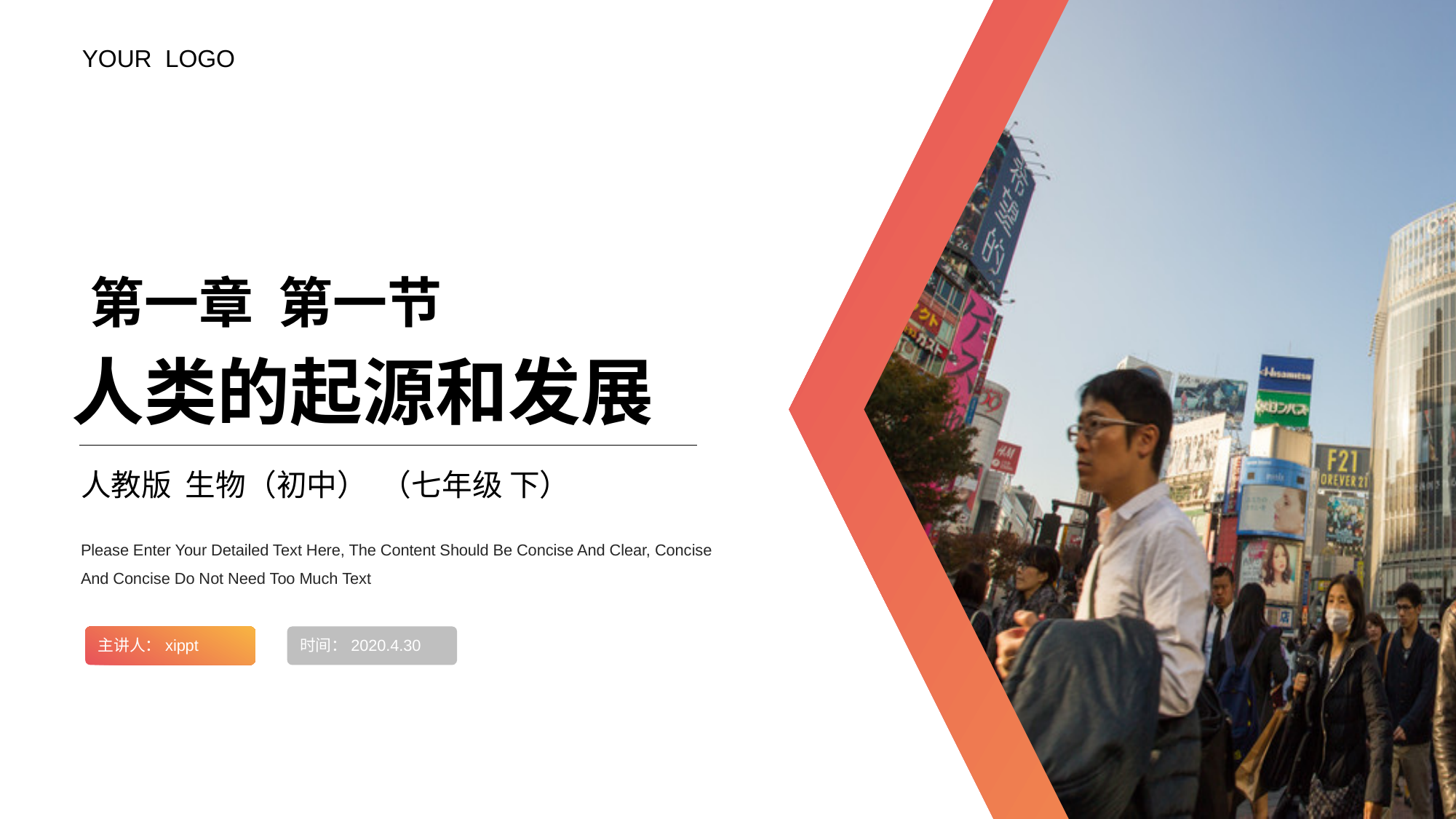

YOUR  LOGO
第一章  第一节
人类的起源和发展

人教版  生物（初中）  （七年级 下）
Please Enter Your Detailed Text Here, The Content Should Be Concise And Clear, Concise And Concise Do Not Need Too Much Text

主讲人：xippt
时间：2020.4.30